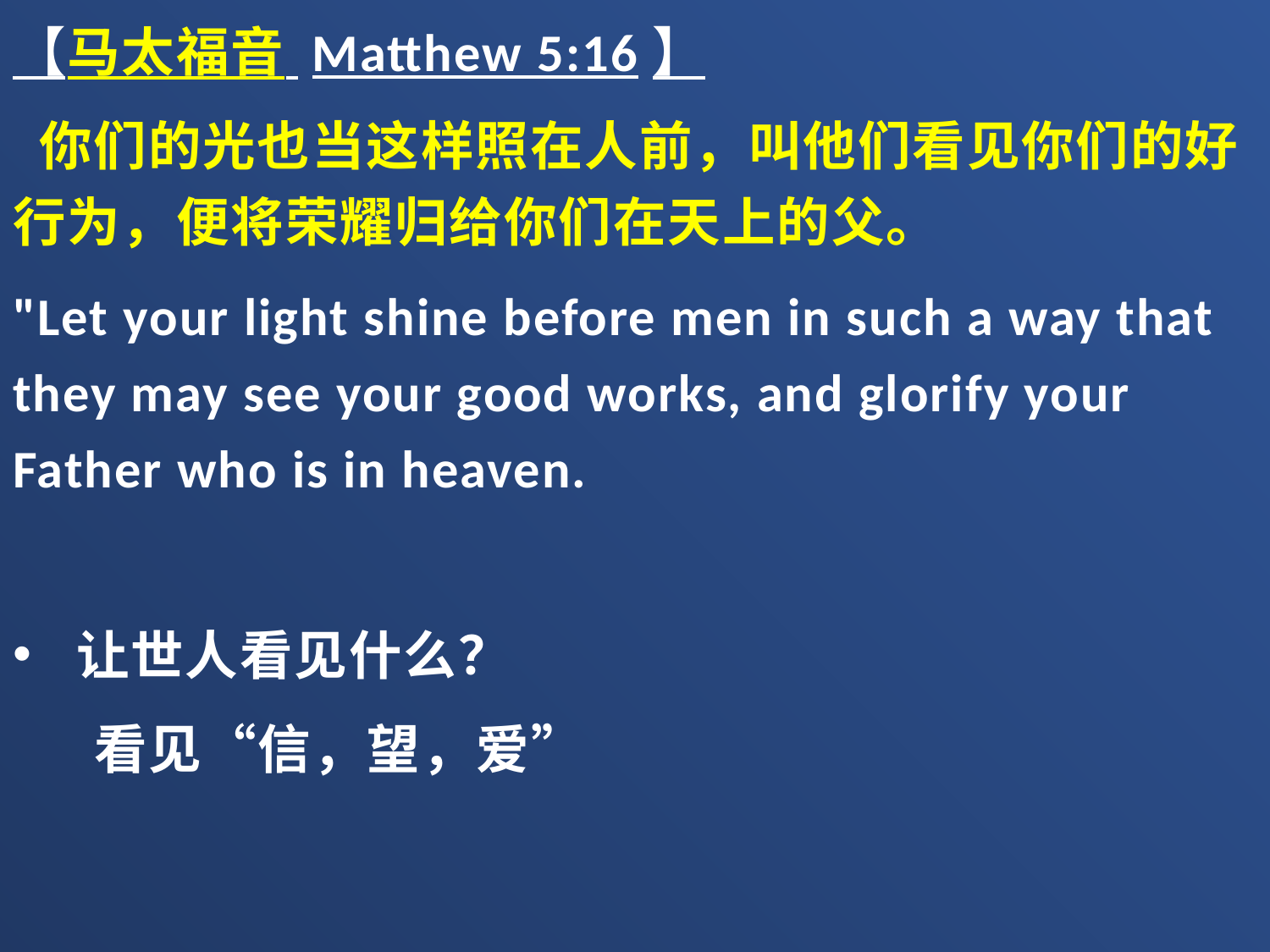

【马太福音 Matthew 5:16】
 你们的光也当这样照在人前，叫他们看见你们的好行为，便将荣耀归给你们在天上的父。
"Let your light shine before men in such a way that they may see your good works, and glorify your Father who is in heaven.

让世人看见什么？
     看见“信，望，爱”